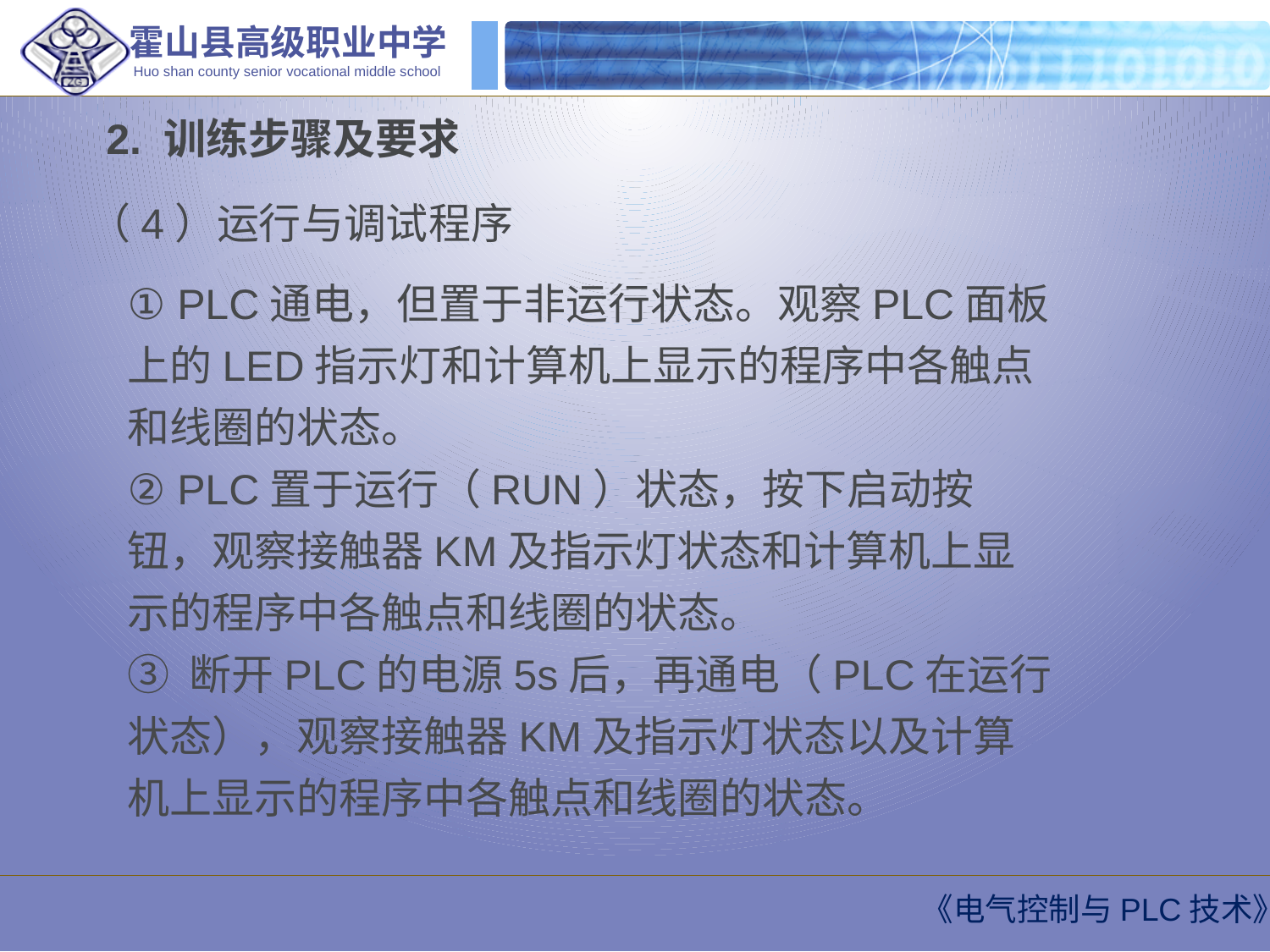

2. 训练步骤及要求
（4）运行与调试程序
① PLC通电，但置于非运行状态。观察PLC面板上的LED指示灯和计算机上显示的程序中各触点和线圈的状态。
② PLC置于运行（RUN）状态，按下启动按钮，观察接触器KM及指示灯状态和计算机上显示的程序中各触点和线圈的状态。
③ 断开PLC的电源5s后，再通电（PLC在运行状态），观察接触器KM及指示灯状态以及计算机上显示的程序中各触点和线圈的状态。